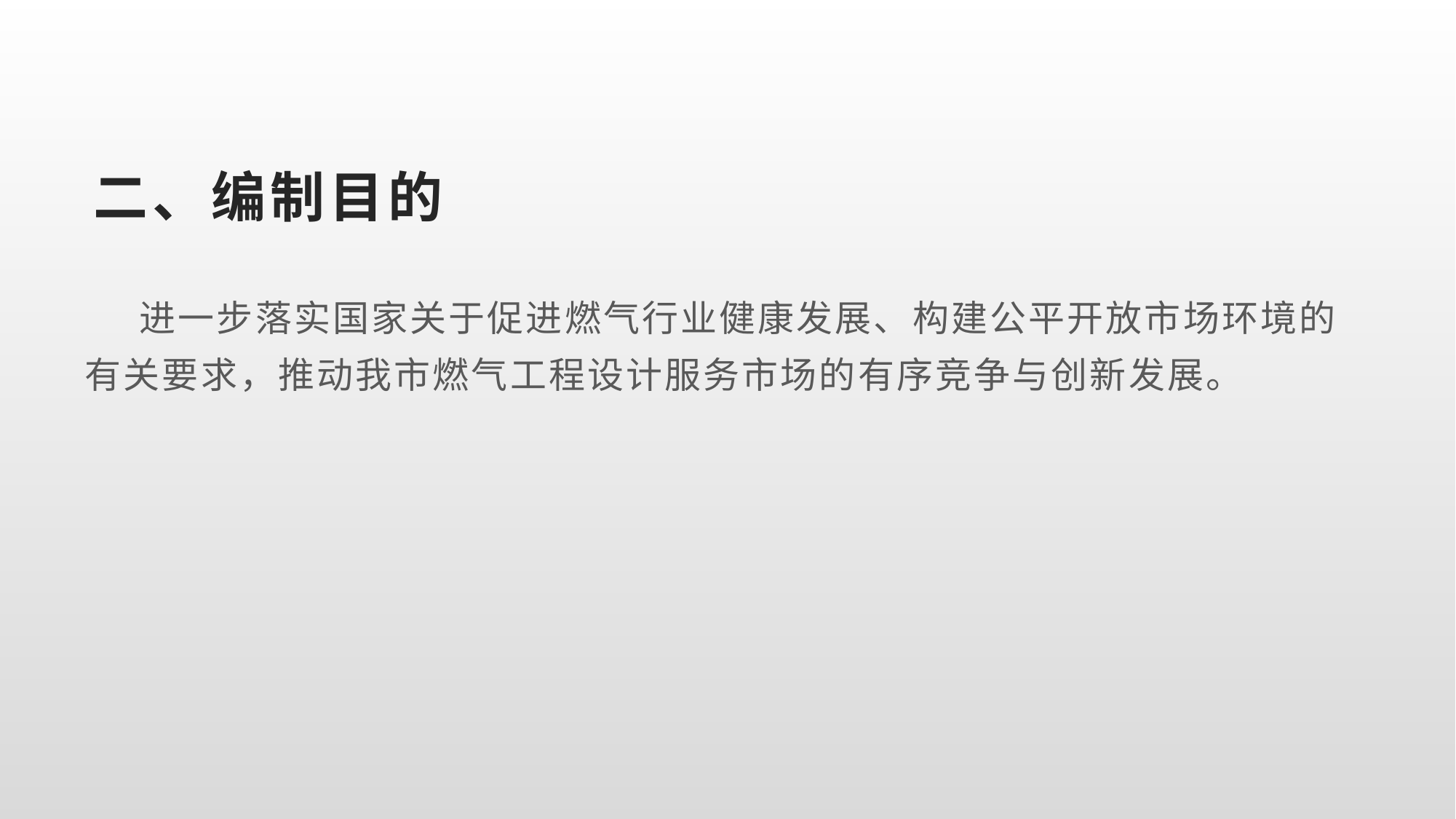

# 二、编制目的
进一步落实国家关于促进燃气行业健康发展、构建公平开放市场环境的有关要求，推动我市燃气工程设计服务市场的有序竞争与创新发展。